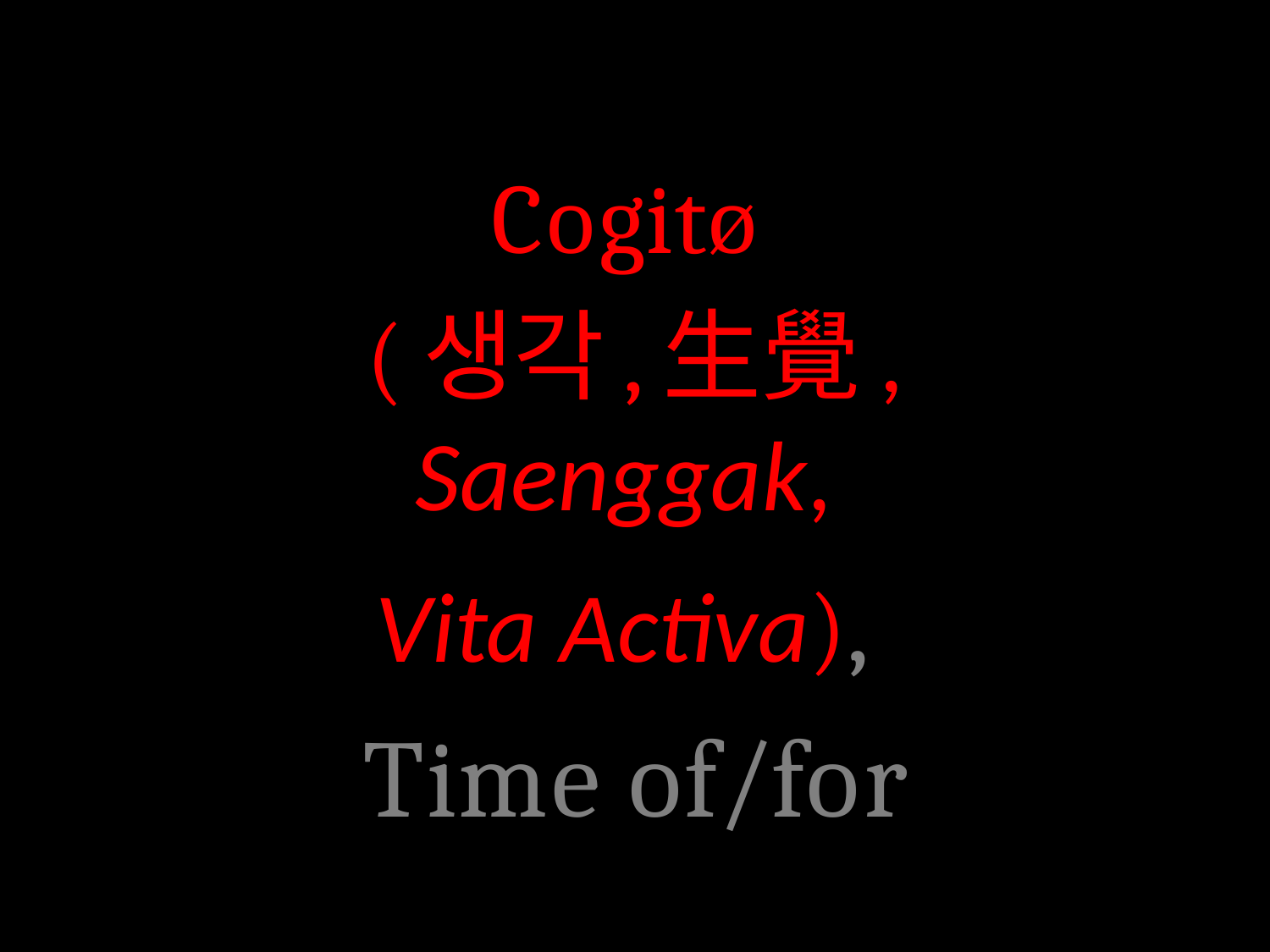

Cogitø
(생각,生覺, Saenggak,
Vita Activa),
Time of/for